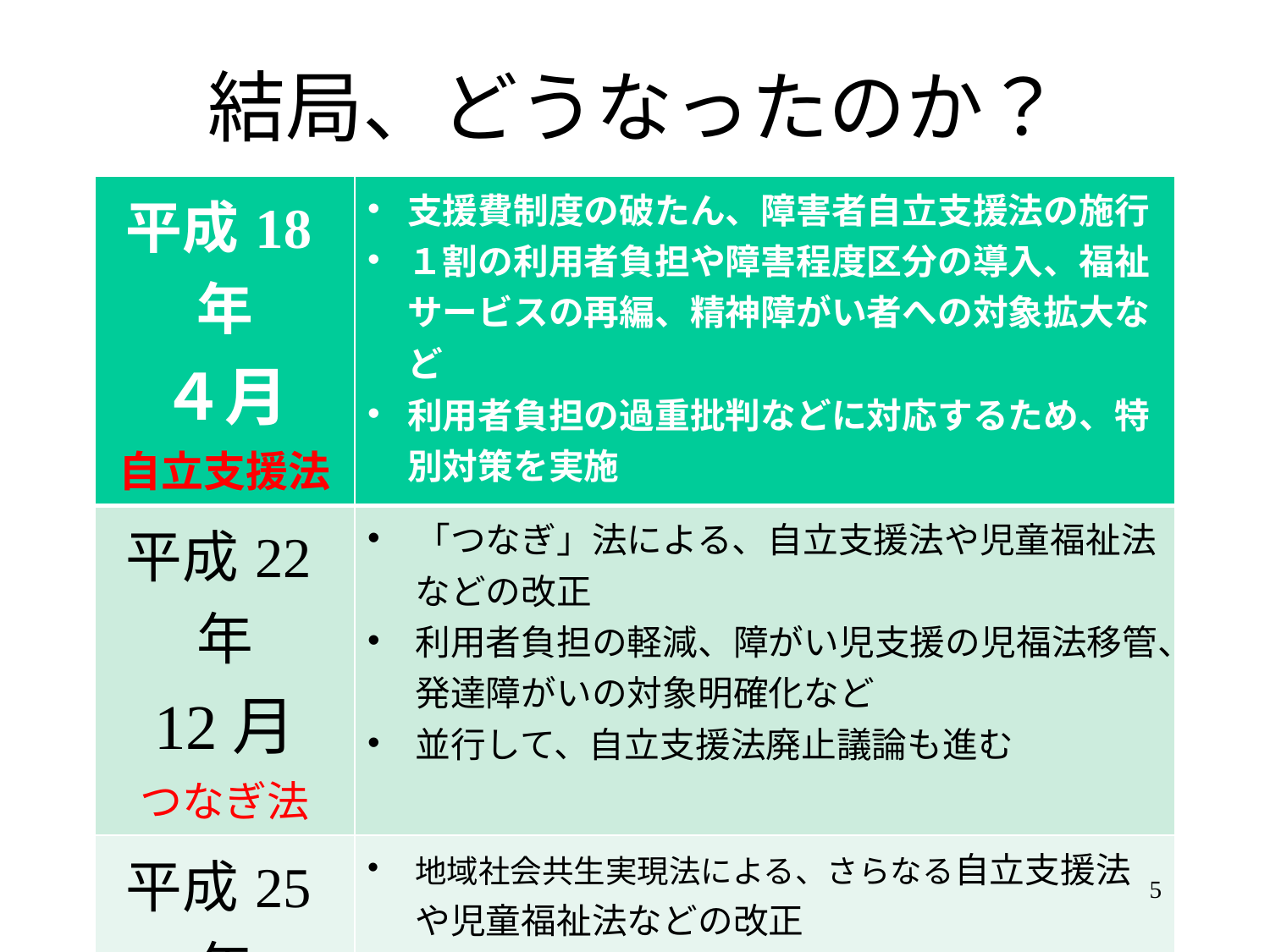

# 結局、どうなったのか？
| 平成18年 ４月 自立支援法 | 支援費制度の破たん、障害者自立支援法の施行 １割の利用者負担や障害程度区分の導入、福祉サービスの再編、精神障がい者への対象拡大など 利用者負担の過重批判などに対応するため、特別対策を実施 |
| --- | --- |
| 平成22年 12月 つなぎ法 | 「つなぎ」法による、自立支援法や児童福祉法などの改正 利用者負担の軽減、障がい児支援の児福法移管、発達障がいの対象明確化など 並行して、自立支援法廃止議論も進む |
| 平成25年 ４月 総合支援法 | 地域社会共生実現法による、さらなる自立支援法や児童福祉法などの改正 自立支援法は廃止されず、改正により対応 ＧＨとＣＨの一元化、重度訪問介護の対象見直し、意思決定支援、難病者への対象拡大など |
5